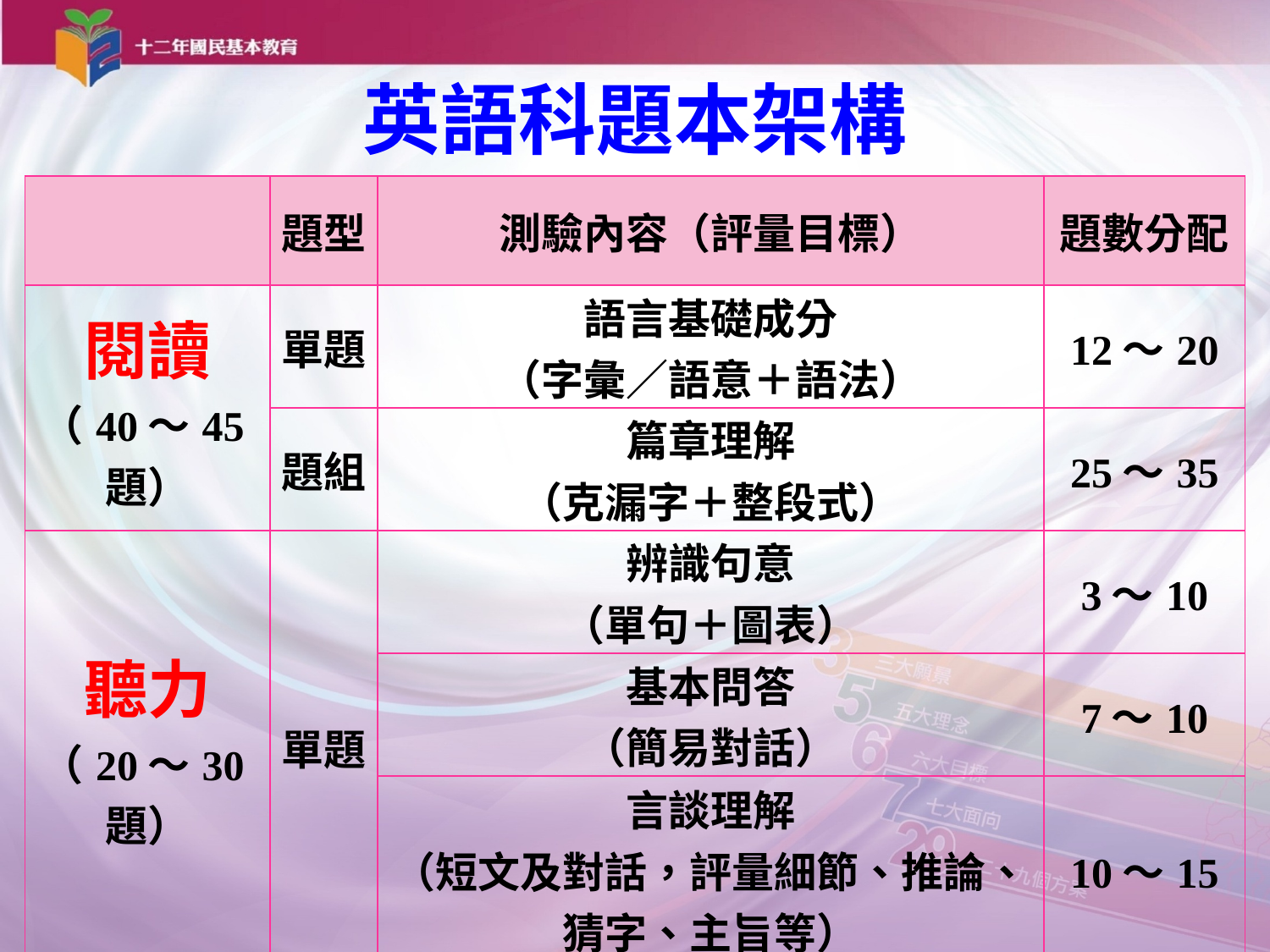

# 英語科題本架構
|  | 題型 | 測驗內容（評量目標） | 題數分配 |
| --- | --- | --- | --- |
| 閱讀 （40～45題） | 單題 | 語言基礎成分 （字彙／語意＋語法） | 12～20 |
|  | 題組 | 篇章理解 （克漏字＋整段式） | 25～35 |
| 聽力 （20～30題） | 單題 | 辨識句意 （單句＋圖表） | 3～10 |
|  |  | 基本問答 （簡易對話） | 7～10 |
|  |  | 言談理解 （短文及對話，評量細節、推論、 猜字、主旨等） | 10～15 |